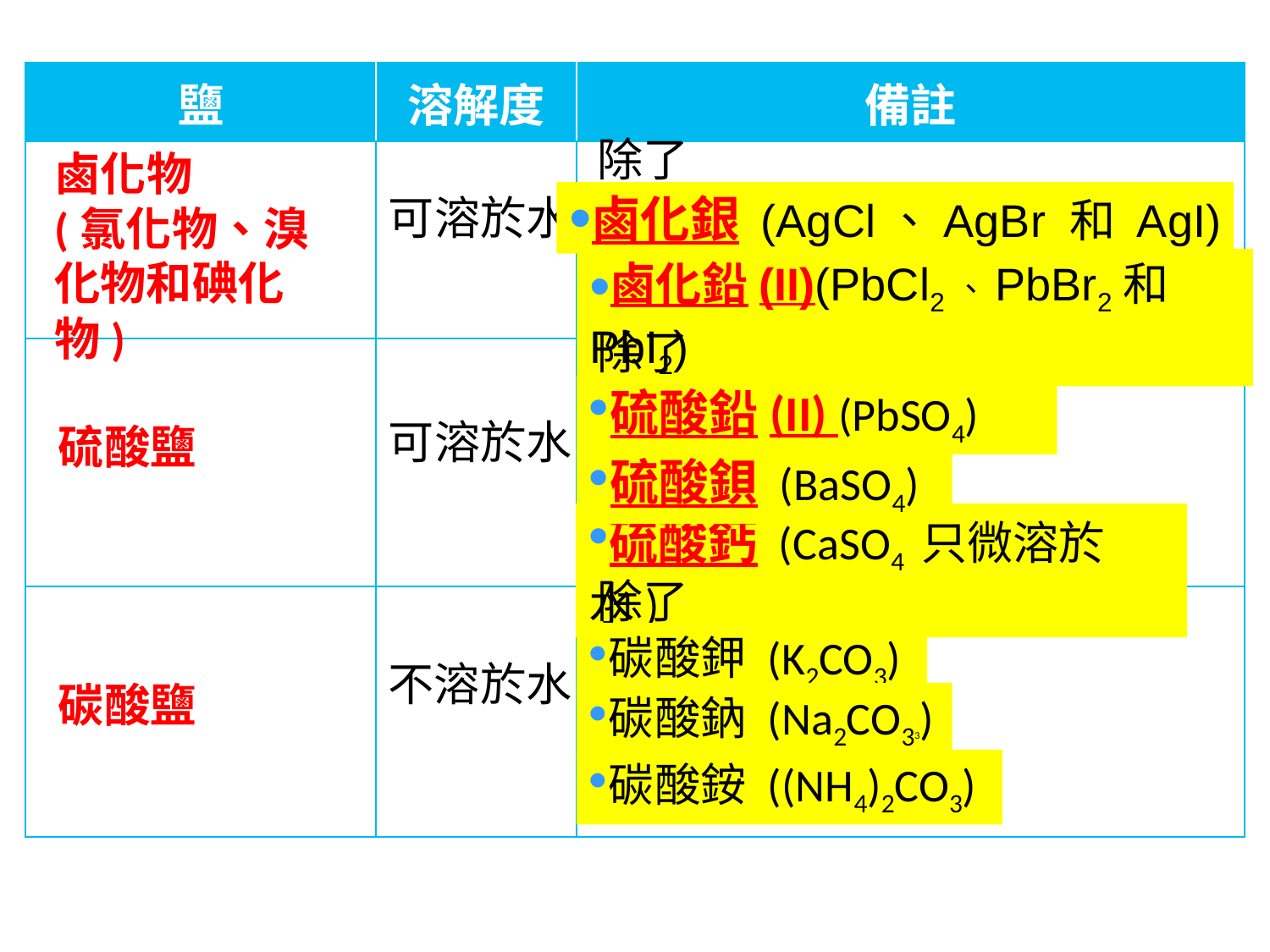

| 鹽 | 溶解度 | 備註 |
| --- | --- | --- |
|  |  |  |
|  |  |  |
|  |  |  |
除了
鹵化物
(氯化物、溴化物和碘化物)
鹵化銀 (AgCl、AgBr 和 AgI)
可溶於水
鹵化鉛(II)(PbCl2、PbBr2和PbI2)
除了
硫酸鉛(II) (PbSO4)
可溶於水
硫酸鹽
硫酸鋇 (BaSO4)
硫酸鈣 (CaSO4 只微溶於水)
除了
碳酸鉀 (K2CO3)
不溶於水
碳酸鹽
碳酸鈉 (Na2CO33)
碳酸銨 ((NH4)2CO3)